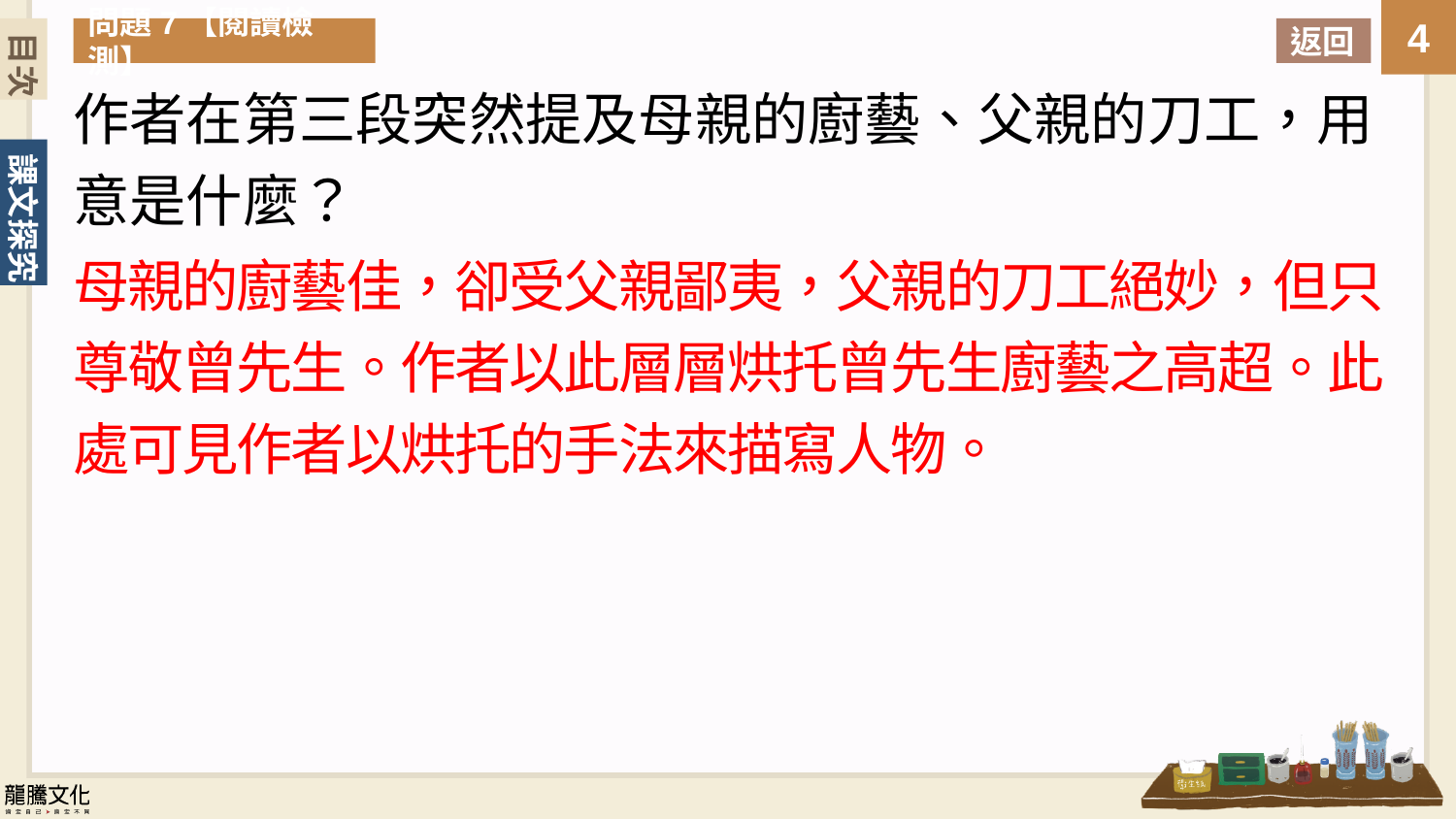

目次
問題7【閱讀檢測】
返回
作者在第三段突然提及母親的廚藝、父親的刀工，用意是什麼？
母親的廚藝佳，卻受父親鄙夷，父親的刀工絕妙，但只尊敬曾先生。作者以此層層烘托曾先生廚藝之高超。此處可見作者以烘托的手法來描寫人物。